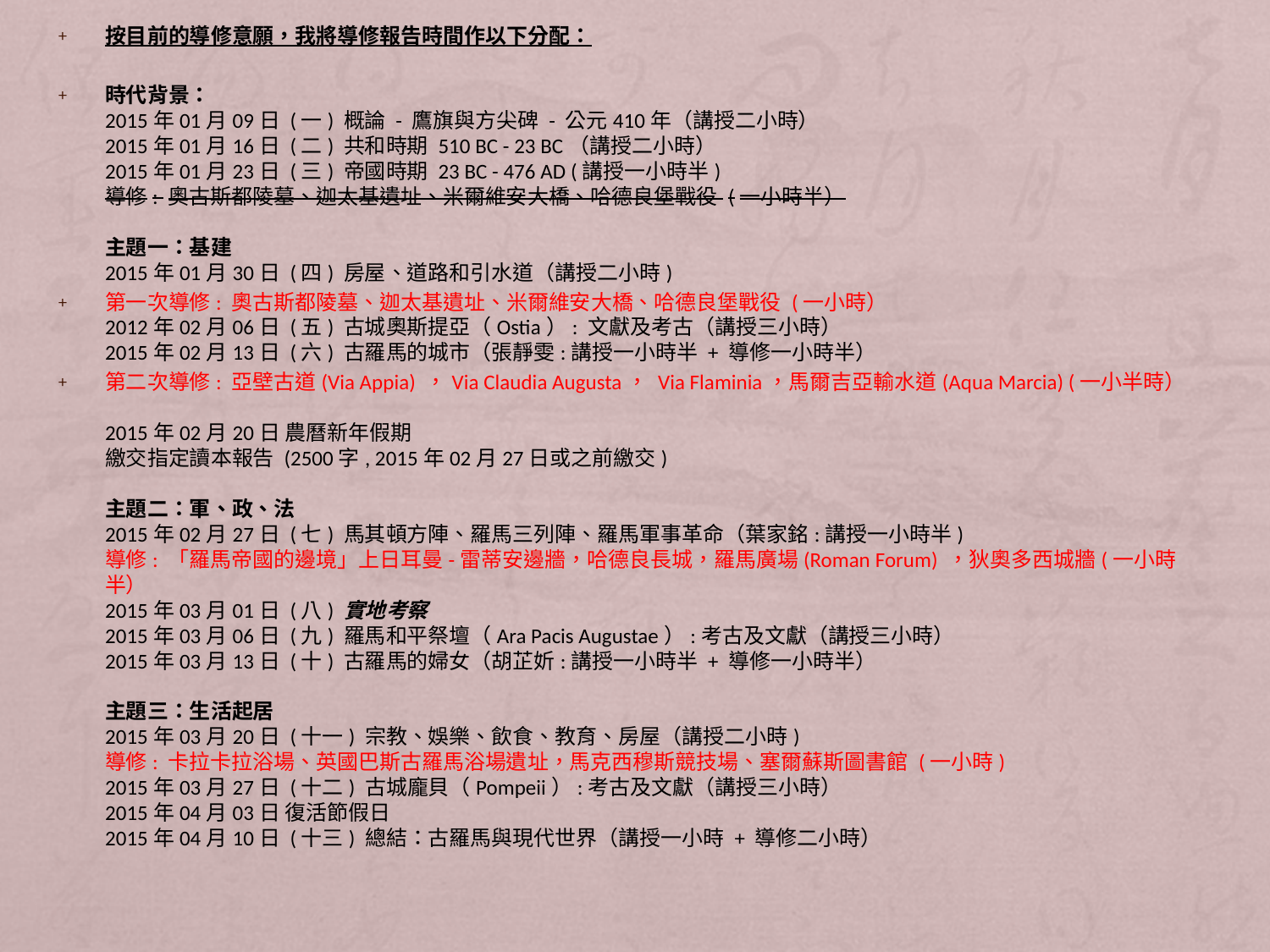

按目前的導修意願，我將導修報告時間作以下分配：

時代背景：
2015年01月09日 (一) 概論 - 鷹旗與方尖碑 - 公元410年（講授二小時）
2015年01月16日 (二) 共和時期 510 BC - 23 BC（講授二小時）
2015年01月23日 (三) 帝國時期 23 BC - 476 AD (講授一小時半)
導修: 奧古斯都陵墓、迦太基遺址、米爾維安大橋、哈德良堡戰役 (一小時半）
主題一：基建
2015年01月30日 (四) 房屋、道路和引水道（講授二小時)
第一次導修: 奧古斯都陵墓、迦太基遺址、米爾維安大橋、哈德良堡戰役 (一小時）
2012年02月06日 (五) 古城奧斯提亞（Ostia）: 文獻及考古（講授三小時）
2015年02月13日 (六) 古羅馬的城市（張靜雯:講授一小時半 + 導修一小時半）
第二次導修: 亞壁古道(Via Appia) ，Via Claudia Augusta， Via Flaminia，馬爾吉亞輸水道(Aqua Marcia) (一小半時）
2015年02月20日 農曆新年假期
繳交指定讀本報告 (2500字, 2015年02月27日或之前繳交)
主題二：軍、政、法
2015年02月27日 (七) 馬其頓方陣、羅馬三列陣、羅馬軍事革命（葉家銘:講授一小時半)
導修: 「羅馬帝國的邊境」上日耳曼-雷蒂安邊牆，哈德良長城，羅馬廣場(Roman Forum) ，狄奧多西城牆(一小時半）
2015年03月01日 (八) 實地考察
2015年03月06日 (九) 羅馬和平祭壇（Ara Pacis Augustae）:考古及文獻（講授三小時）
2015年03月13日 (十) 古羅馬的婦女（胡芷妡:講授一小時半 + 導修一小時半）
主題三：生活起居
2015年03月20日 (十一) 宗教、娛樂、飲食、教育、房屋（講授二小時)
導修: 卡拉卡拉浴場、英國巴斯古羅馬浴場遺址，馬克西穆斯競技場、塞爾蘇斯圖書館 (一小時)
2015年03月27日 (十二) 古城龐貝（Pompeii）:考古及文獻（講授三小時）
2015年04月03日 復活節假日
2015年04月10日 (十三) 總結：古羅馬與現代世界（講授一小時 + 導修二小時）